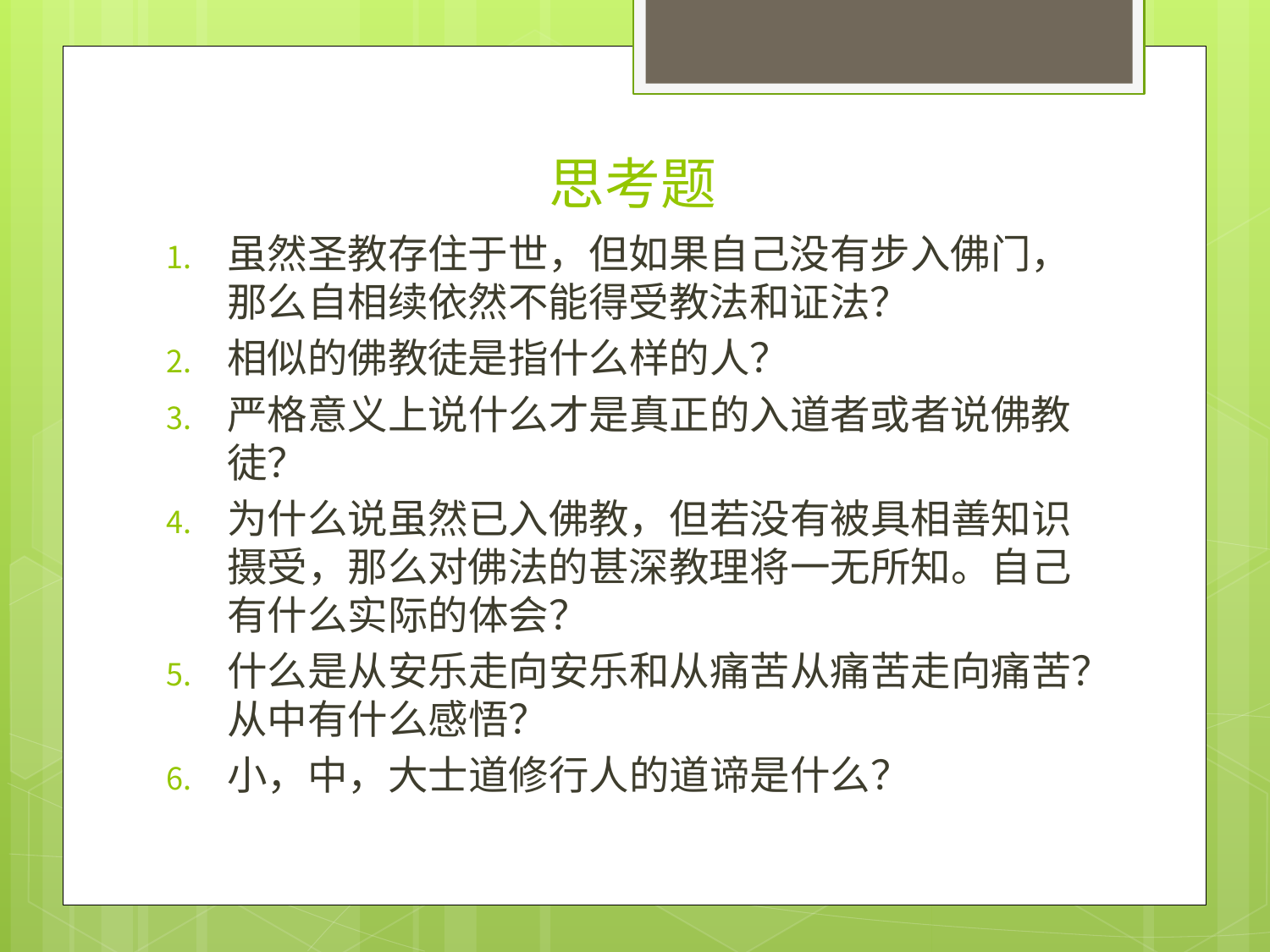

# 思考题
虽然圣教存住于世，但如果自己没有步入佛门，那么自相续依然不能得受教法和证法？
相似的佛教徒是指什么样的人？
严格意义上说什么才是真正的入道者或者说佛教徒？
为什么说虽然已入佛教，但若没有被具相善知识摄受，那么对佛法的甚深教理将一无所知。自己有什么实际的体会？
什么是从安乐走向安乐和从痛苦从痛苦走向痛苦？从中有什么感悟？
小，中，大士道修行人的道谛是什么？